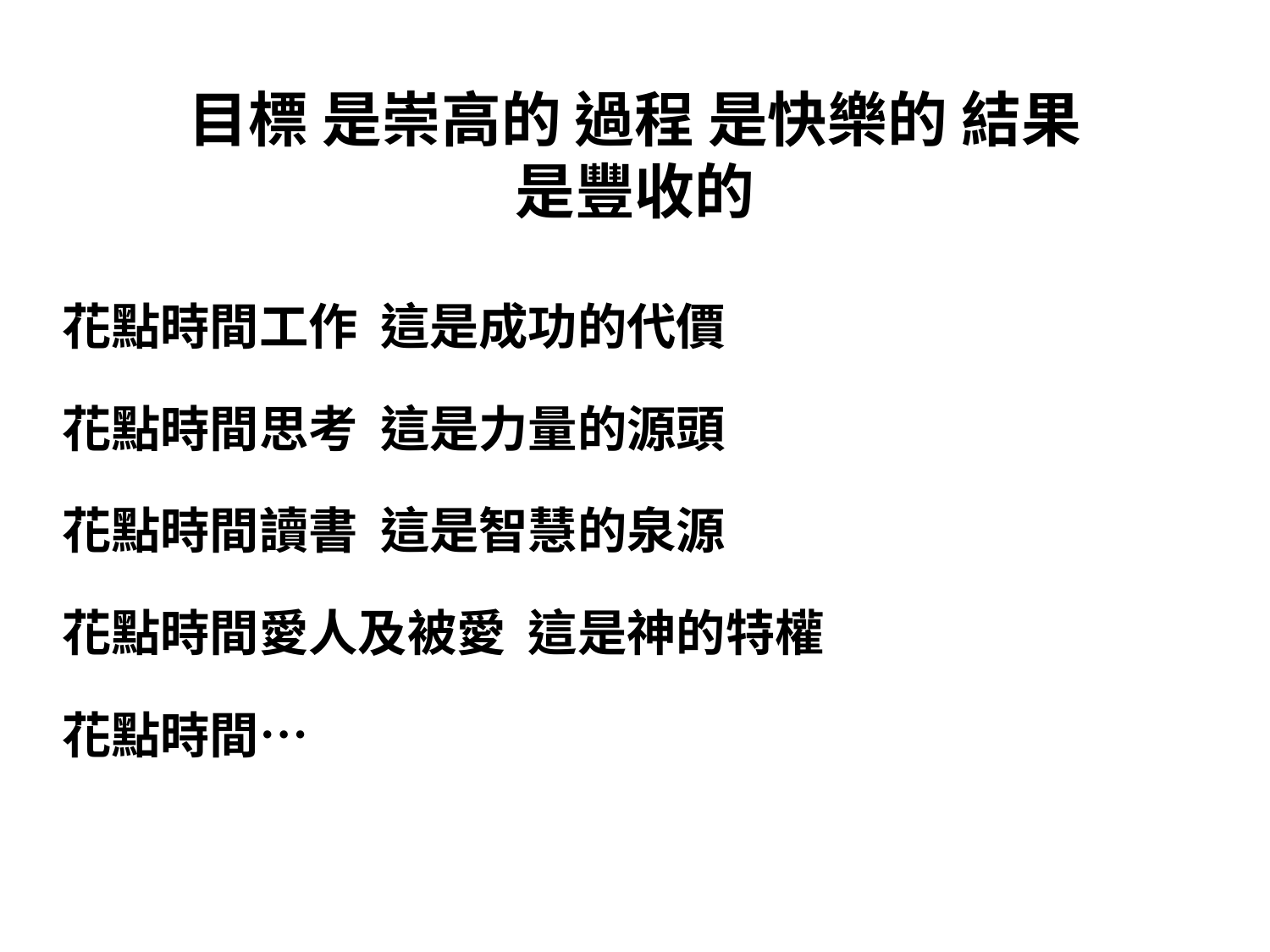

# 目標 是崇高的 過程 是快樂的 結果是豐收的
花點時間工作  這是成功的代價
花點時間思考  這是力量的源頭
花點時間讀書  這是智慧的泉源
花點時間愛人及被愛  這是神的特權
花點時間…